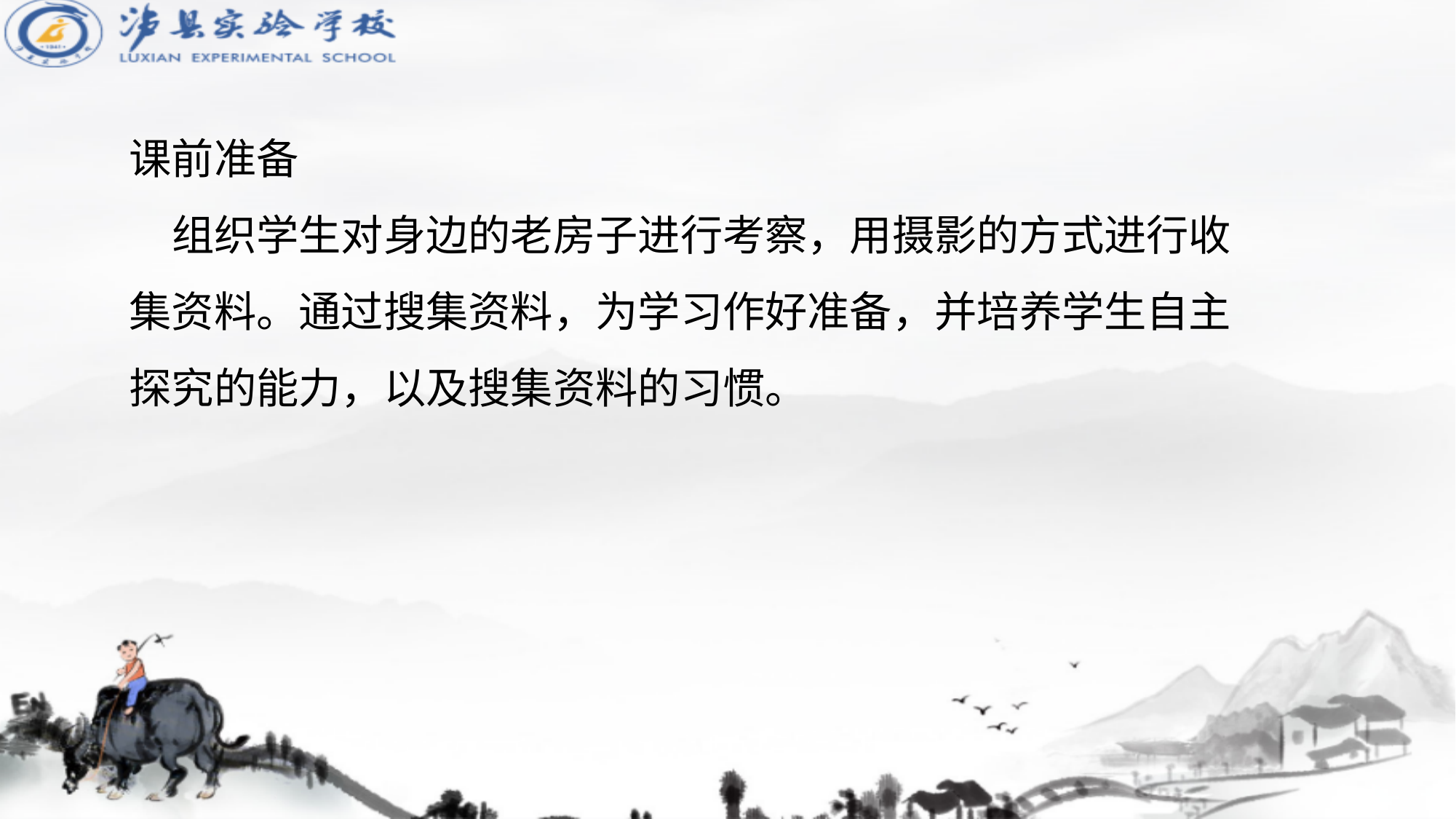

课前准备组织学生对身边的老房子进行考察，用摄影的方式进行收集资料。通过搜集资料，为学习作好准备，并培养学生自主探究的能力，以及搜集资料的习惯。